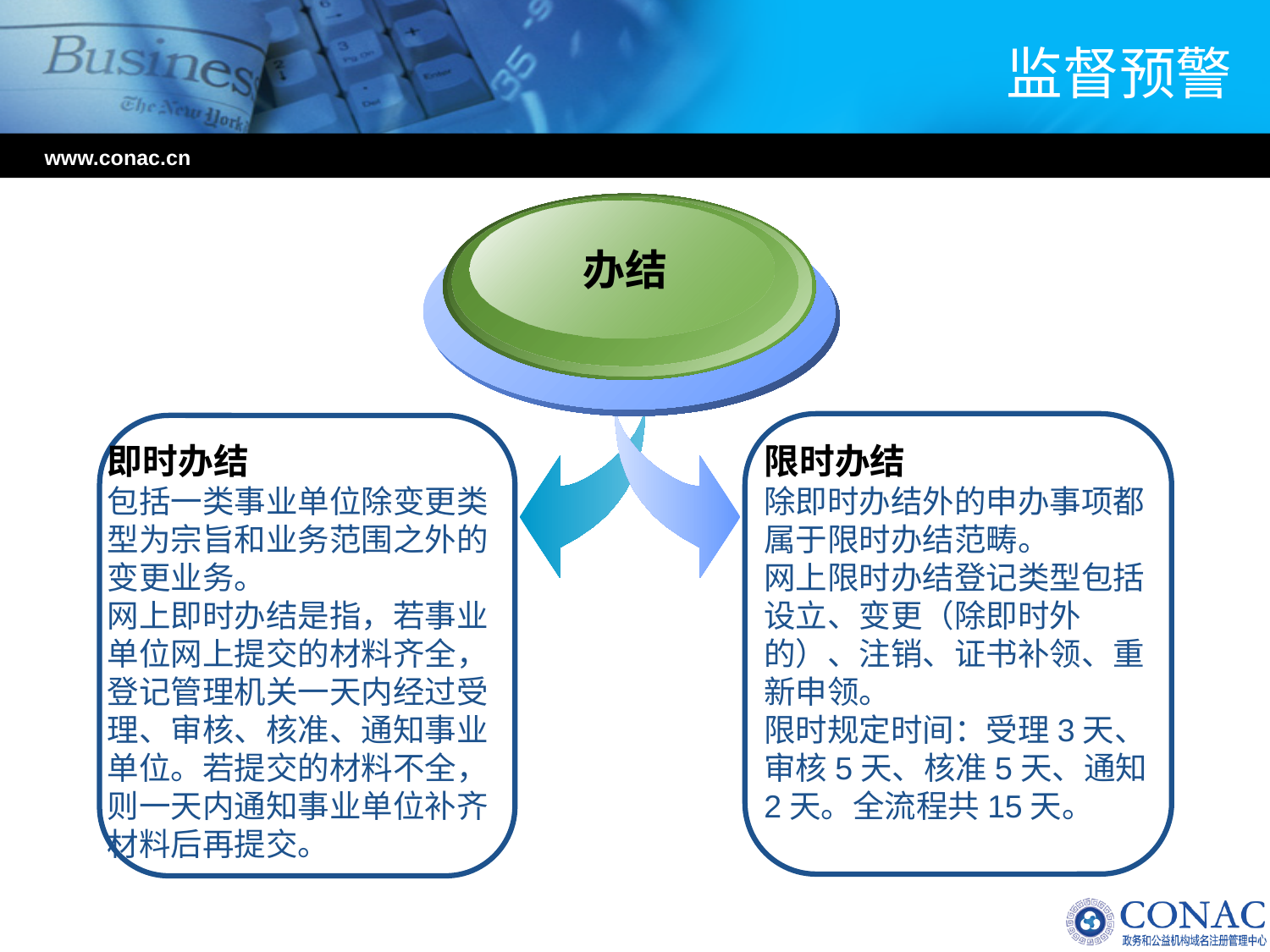

监督预警
www.conac.cn

办结

限时办结
除即时办结外的申办事项都属于限时办结范畴。
网上限时办结登记类型包括设立、变更（除即时外的）、注销、证书补领、重新申领。
限时规定时间：受理3天、审核5天、核准5天、通知2天。全流程共15天。

即时办结
包括一类事业单位除变更类型为宗旨和业务范围之外的变更业务。
网上即时办结是指，若事业单位网上提交的材料齐全，登记管理机关一天内经过受理、审核、核准、通知事业单位。若提交的材料不全，则一天内通知事业单位补齐材料后再提交。